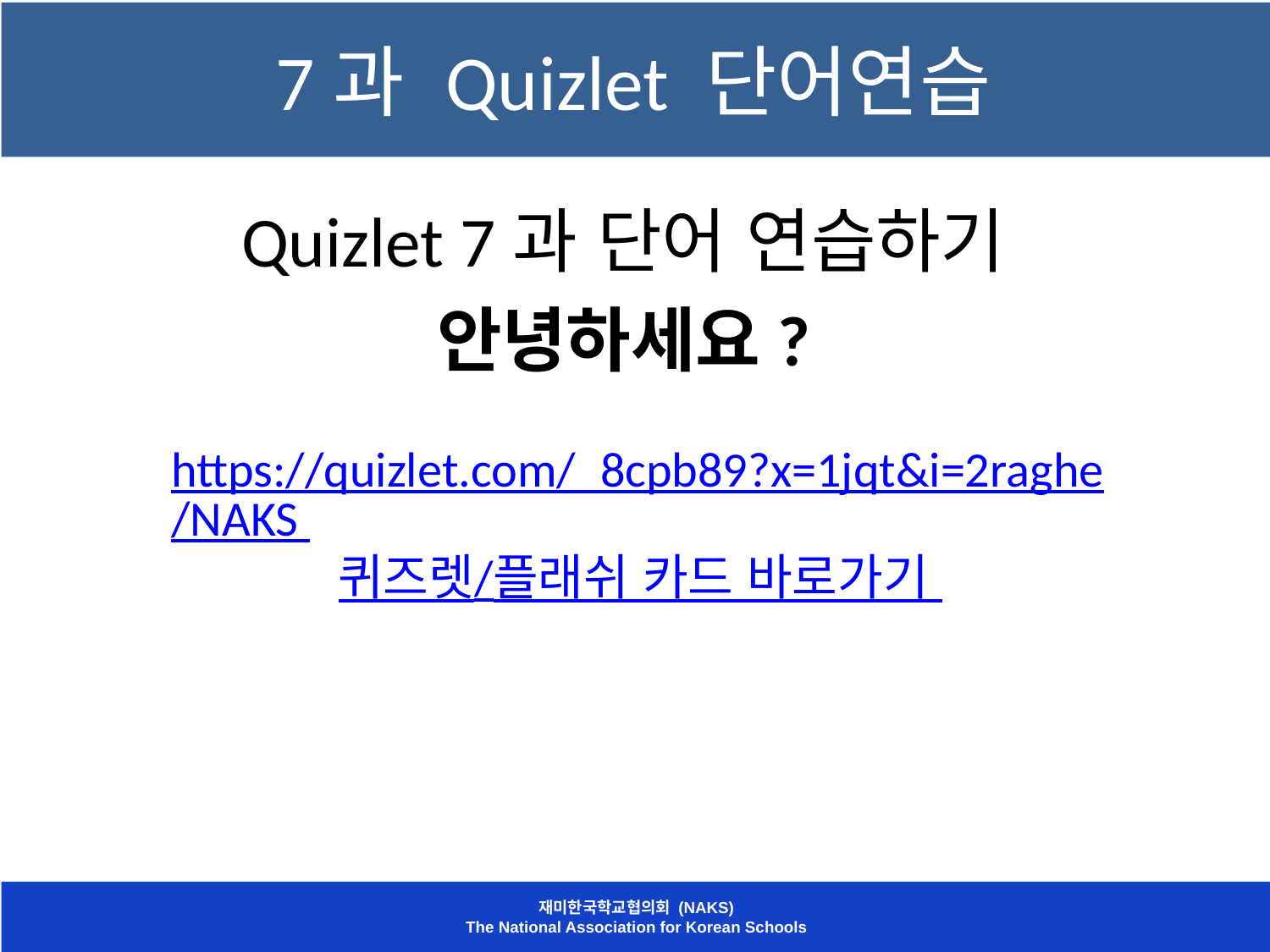

# 7과 Quizlet 단어연습

Quizlet 7과 단어 연습하기
안녕하세요?

https://quizlet.com/_8cpb89?x=1jqt&i=2raghe/NAKS 퀴즈렛/플래쉬 카드 바로가기
재미한국학교협의회 (NAKS)
The National Association for Korean Schools